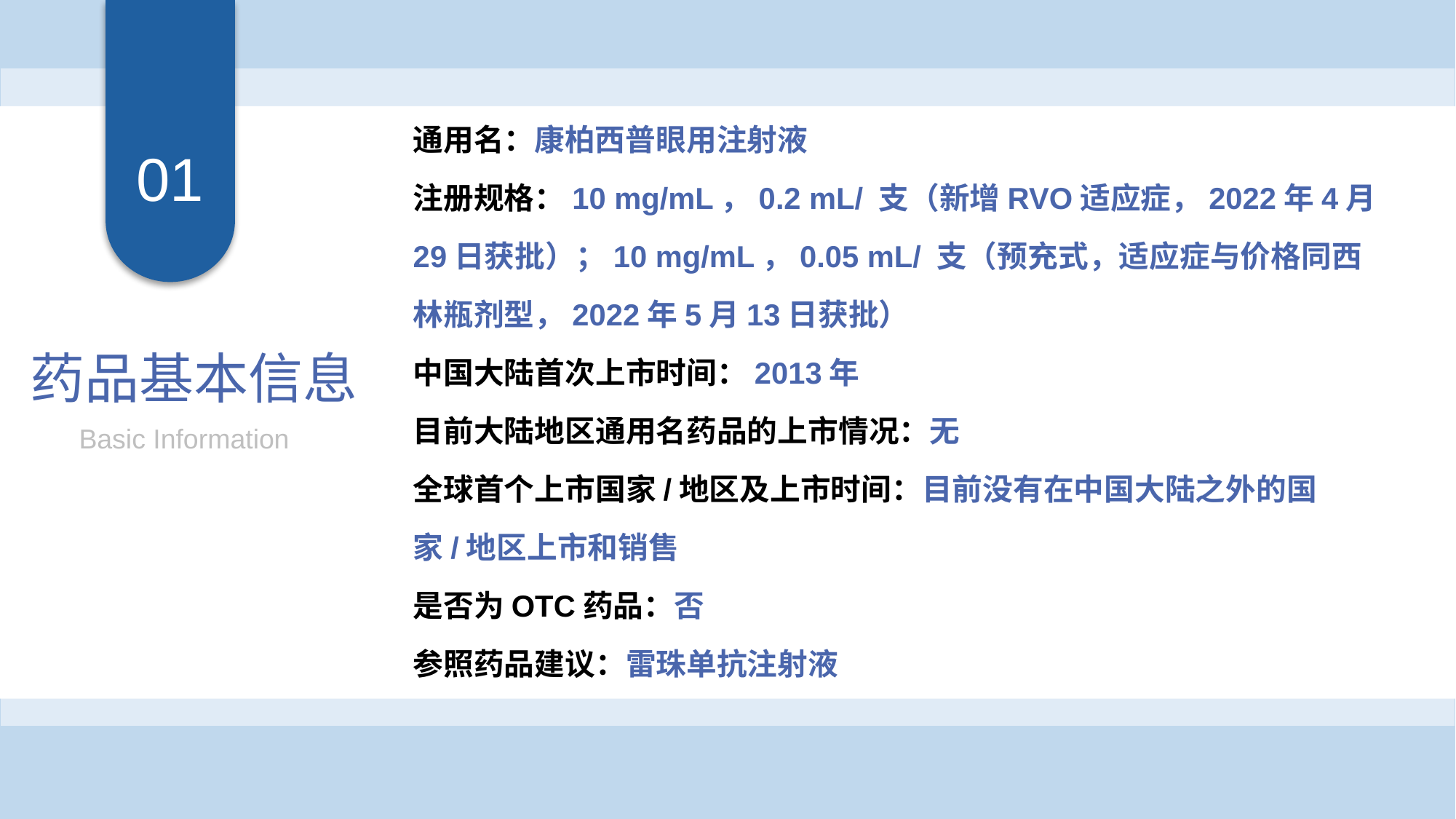

01
通用名：康柏西普眼用注射液
注册规格：10 mg/mL，0.2 mL/ 支（新增RVO适应症，2022年4月29日获批）；10 mg/mL，0.05 mL/ 支（预充式，适应症与价格同西林瓶剂型，2022年5月13日获批）
中国大陆首次上市时间：2013年
目前大陆地区通用名药品的上市情况：无
全球首个上市国家/地区及上市时间：目前没有在中国大陆之外的国家/地区上市和销售
是否为OTC药品：否
参照药品建议：雷珠单抗注射液
所治疗疾病基本情况：
未满足的治疗需求：
大陆地区发病率：
年发病患者总数：
药品基本信息
Basic Information